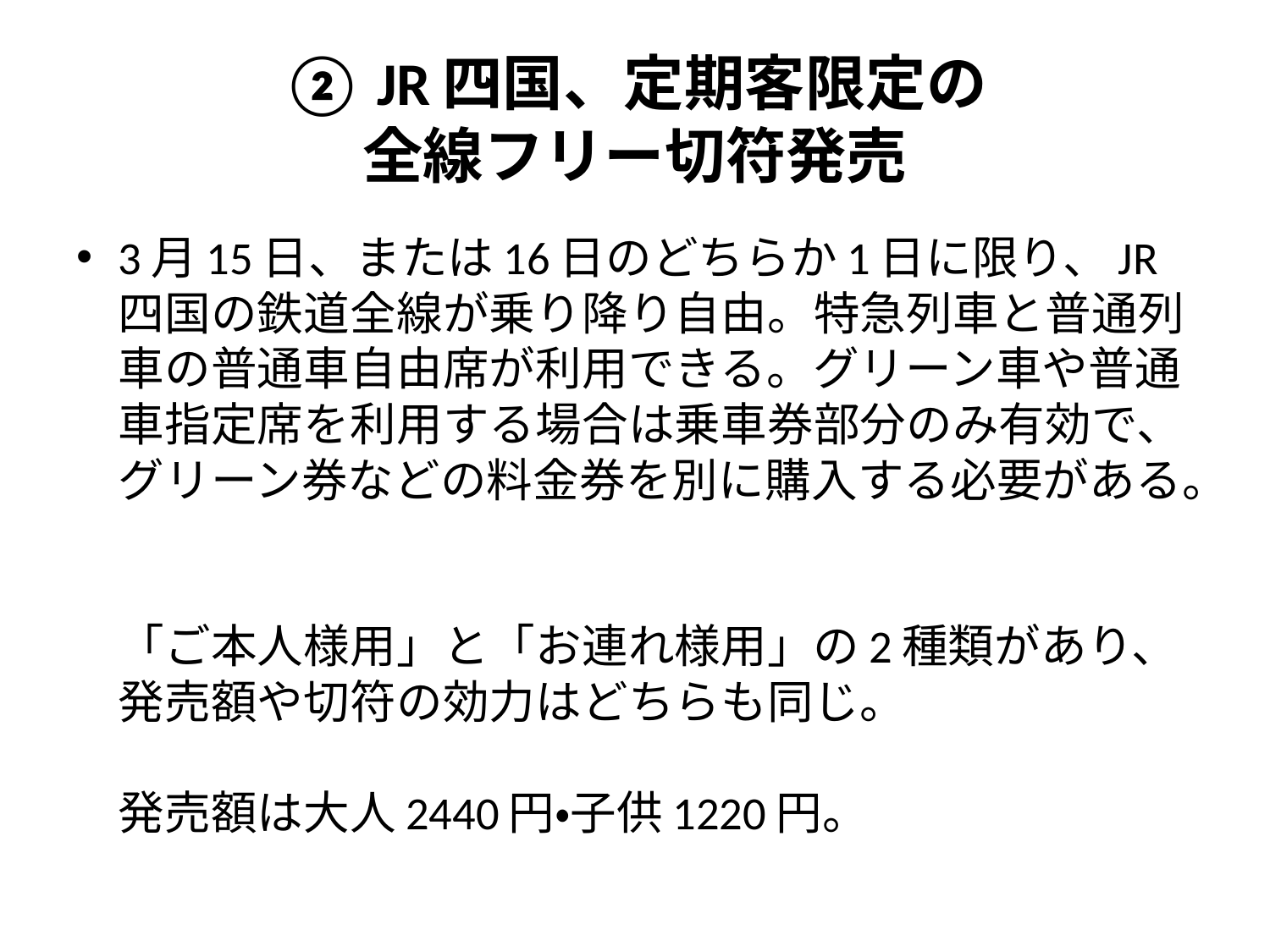

# ② JR四国、定期客限定の 全線フリー切符発売
3月15日、または16日のどちらか1日に限り、JR四国の鉄道全線が乗り降り自由。特急列車と普通列車の普通車自由席が利用できる。グリーン車や普通車指定席を利用する場合は乗車券部分のみ有効で、グリーン券などの料金券を別に購入する必要がある。
「ご本人様用」と「お連れ様用」の2種類があり、発売額や切符の効力はどちらも同じ。
発売額は大人2440円・子供1220円。